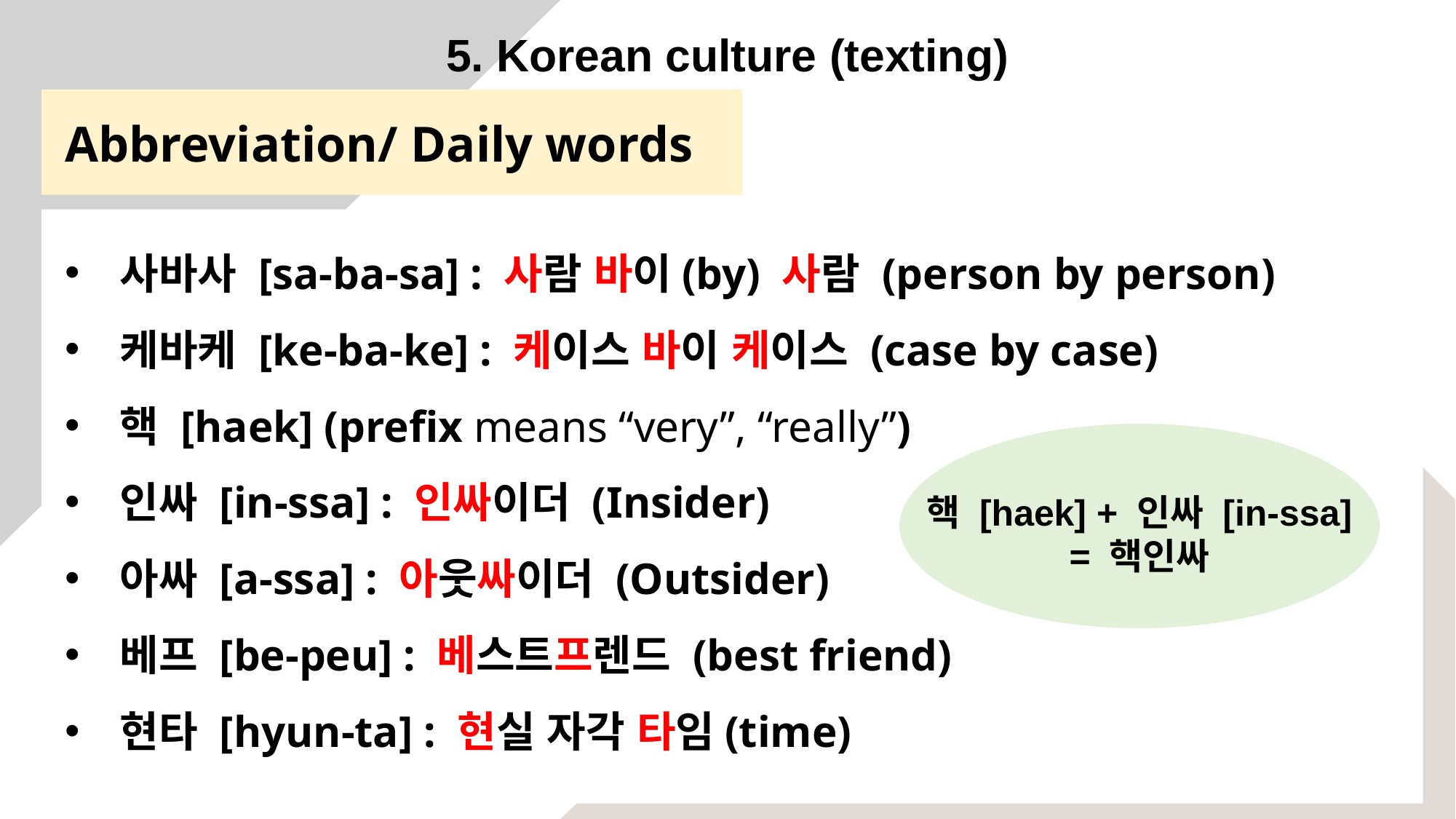

5. Korean culture (texting)

Abbreviation/ Daily words

사바사 [sa-ba-sa] : 사람 바이(by) 사람 (person by person)
케바케 [ke-ba-ke] : 케이스 바이 케이스 (case by case)
핵 [haek] (prefix means “very”, “really”)
인싸 [in-ssa] : 인싸이더 (Insider)
아싸 [a-ssa] : 아웃싸이더 (Outsider)
베프 [be-peu] : 베스트프렌드 (best friend)
현타 [hyun-ta] : 현실 자각 타임(time)

핵 [haek] + 인싸 [in-ssa]
= 핵인싸